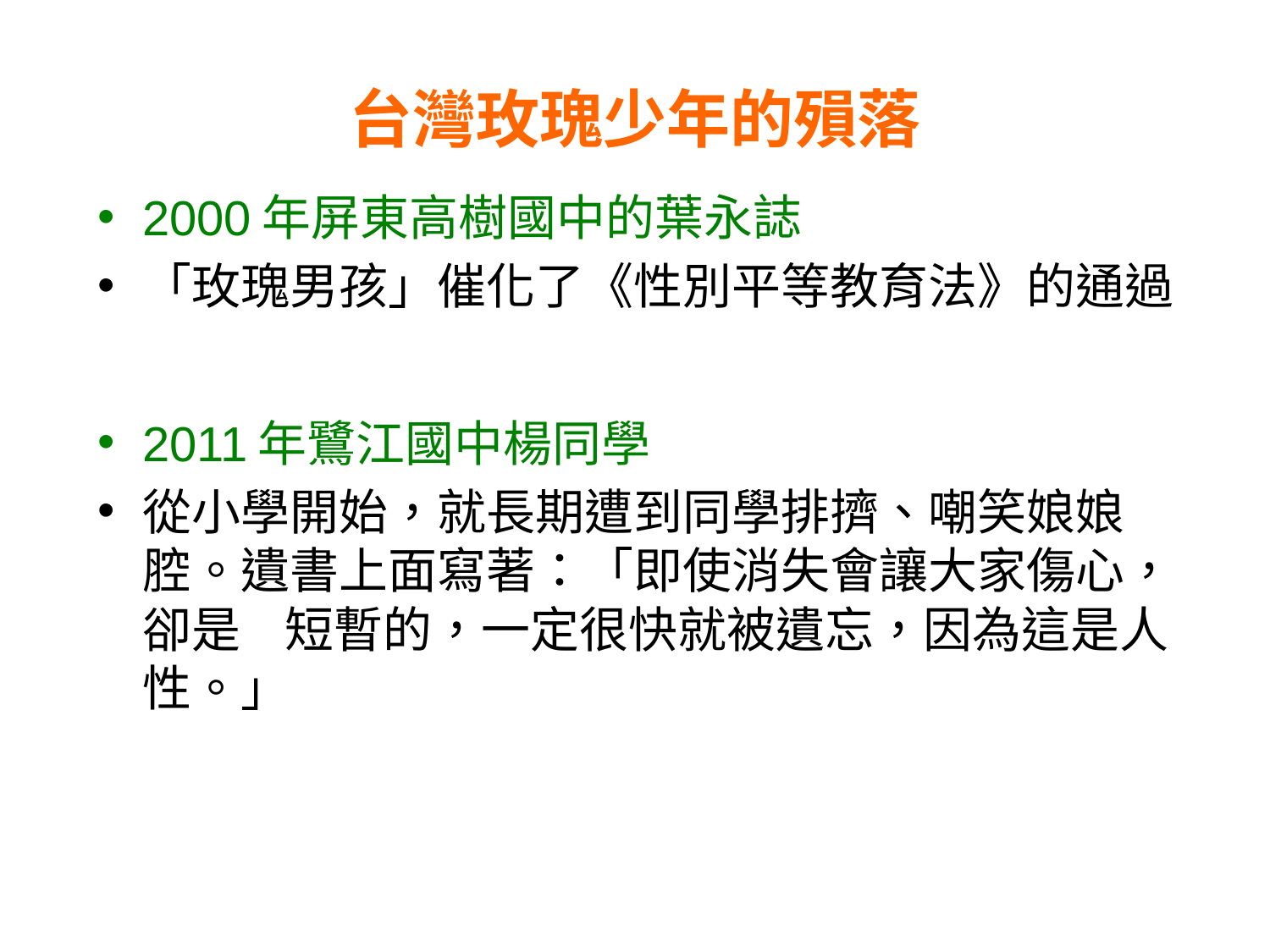

# 台灣玫瑰少年的殞落
2000年屏東高樹國中的葉永誌
「玫瑰男孩」催化了《性別平等教育法》的通過

2011年鷺江國中楊同學
從小學開始，就長期遭到同學排擠、嘲笑娘娘腔。遺書上面寫著：「即使消失會讓大家傷心， 卻是    短暫的，一定很快就被遺忘，因為這是人性。」